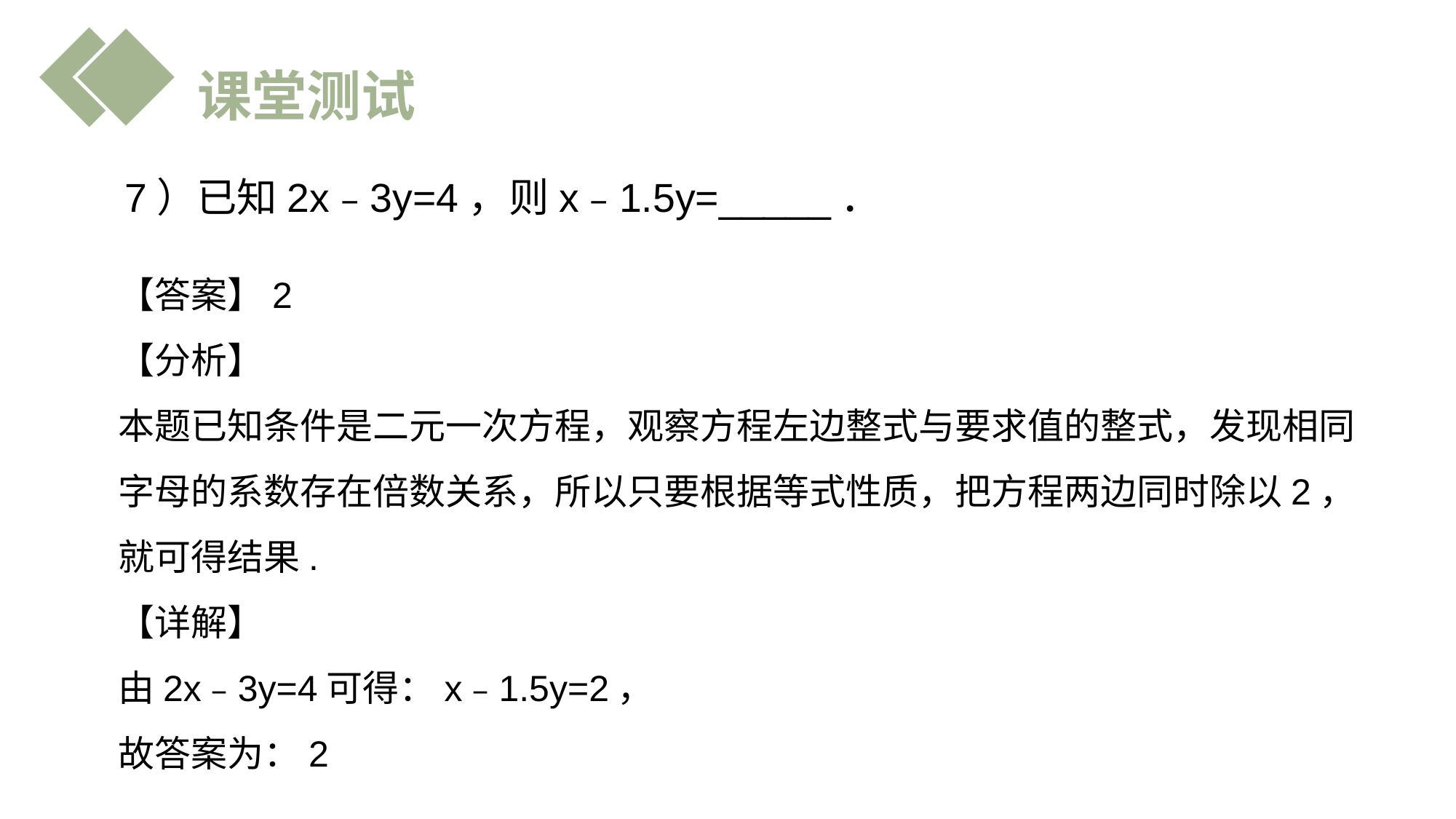

课堂测试
7）已知2x﹣3y=4，则x﹣1.5y=_____．
【答案】2
【分析】
本题已知条件是二元一次方程，观察方程左边整式与要求值的整式，发现相同字母的系数存在倍数关系，所以只要根据等式性质，把方程两边同时除以2，就可得结果.
【详解】
由2x﹣3y=4可得：x﹣1.5y=2，
故答案为：2